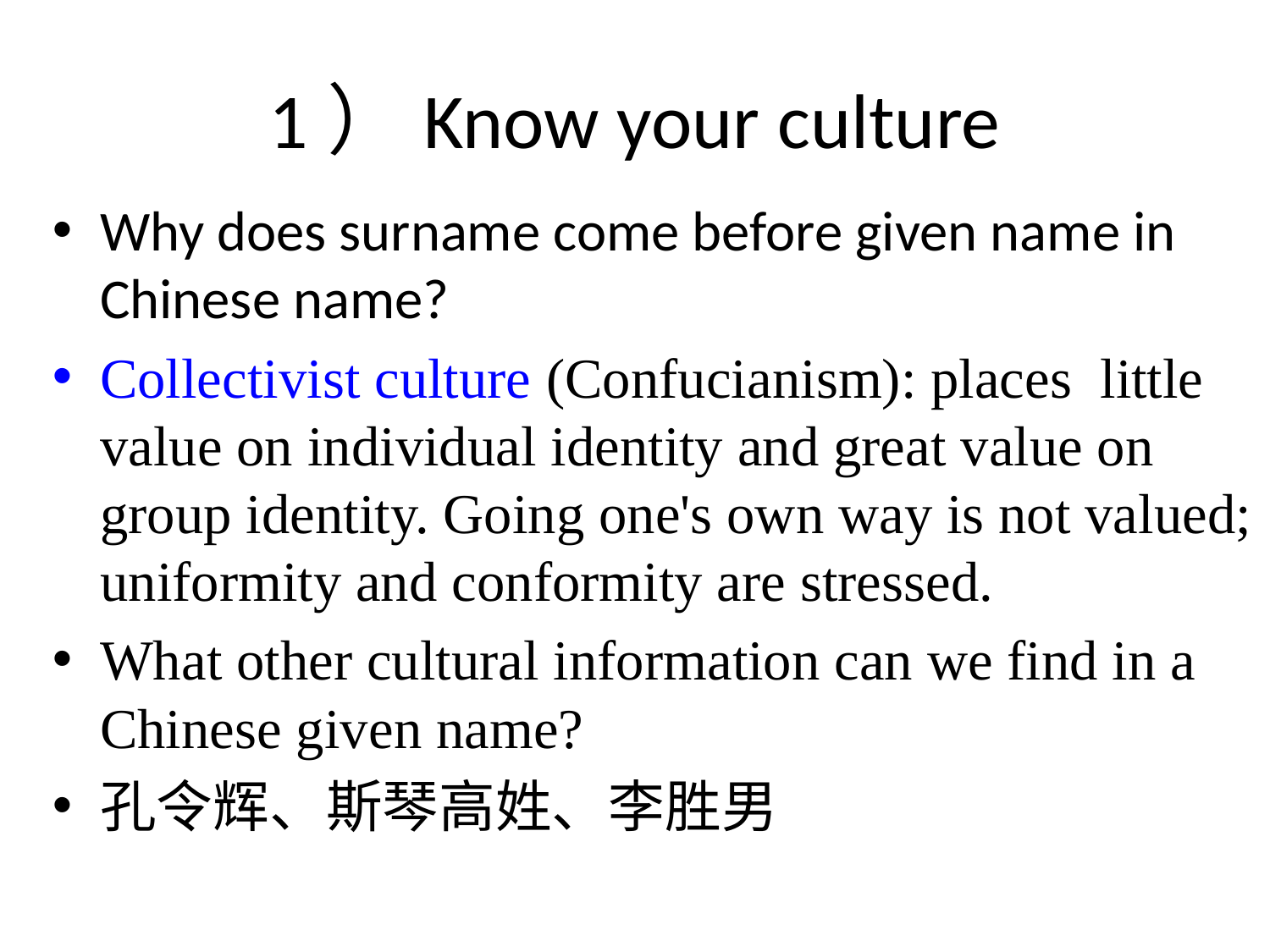

# 1）Know your culture
Why does surname come before given name in Chinese name?
Collectivist culture (Confucianism): places  little  value on individual identity and great value on group identity. Going one's own way is not valued; uniformity and conformity are stressed.
What other cultural information can we find in a Chinese given name?
孔令辉、斯琴高姓、李胜男